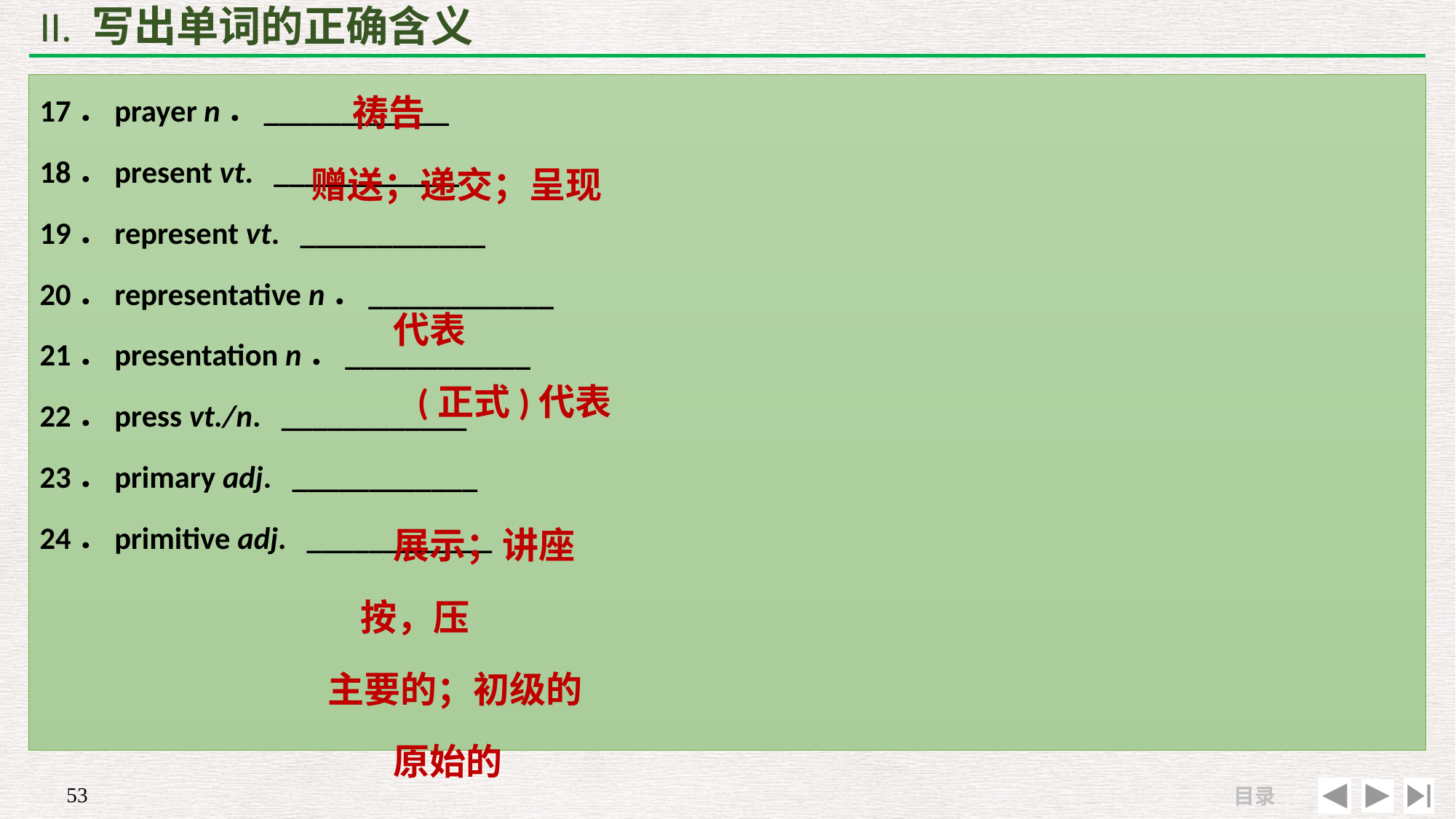

# II. 写出单词的正确含义
    祷告
赠送；递交；呈现
         代表
             (正式)代表
         展示；讲座
     按，压
 主要的；初级的
         原始的
17．prayer n．____________
18．present vt.   ____________
19．represent vt.   ____________
20．representative n．____________
21．presentation n．____________
22．press vt./n.   ____________
23．primary adj.   ____________
24．primitive adj.   ____________